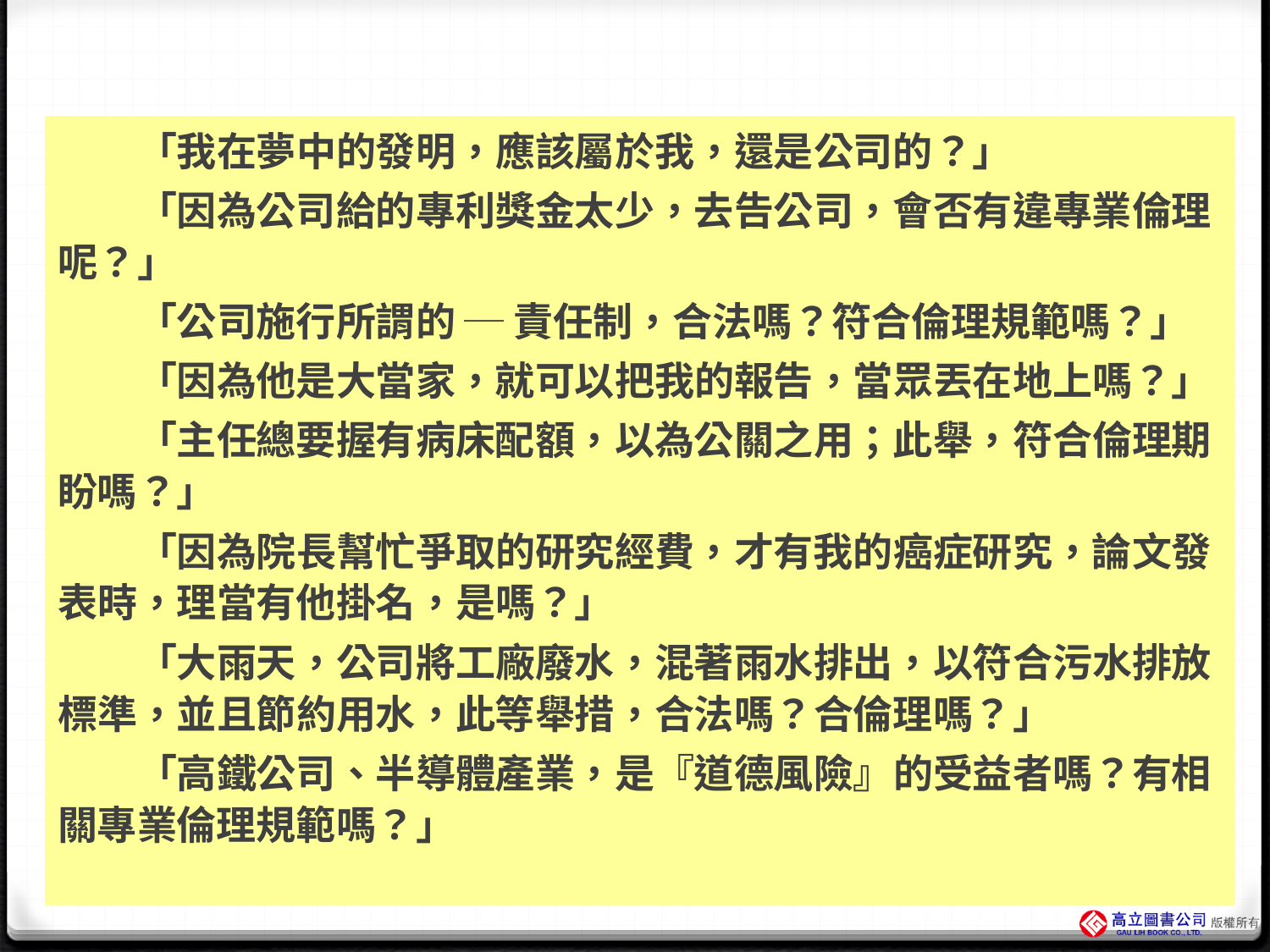

#
　　「我在夢中的發明，應該屬於我，還是公司的？」
　　「因為公司給的專利獎金太少，去告公司，會否有違專業倫理呢？」
　　「公司施行所謂的 ─ 責任制，合法嗎？符合倫理規範嗎？」
　　「因為他是大當家，就可以把我的報告，當眾丟在地上嗎？」
　　「主任總要握有病床配額，以為公關之用；此舉，符合倫理期盼嗎？」
　　「因為院長幫忙爭取的研究經費，才有我的癌症研究，論文發表時，理當有他掛名，是嗎？」
　　「大雨天，公司將工廠廢水，混著雨水排出，以符合污水排放標準，並且節約用水，此等舉措，合法嗎？合倫理嗎？」
　　「高鐵公司、半導體產業，是『道德風險』的受益者嗎？有相關專業倫理規範嗎？」